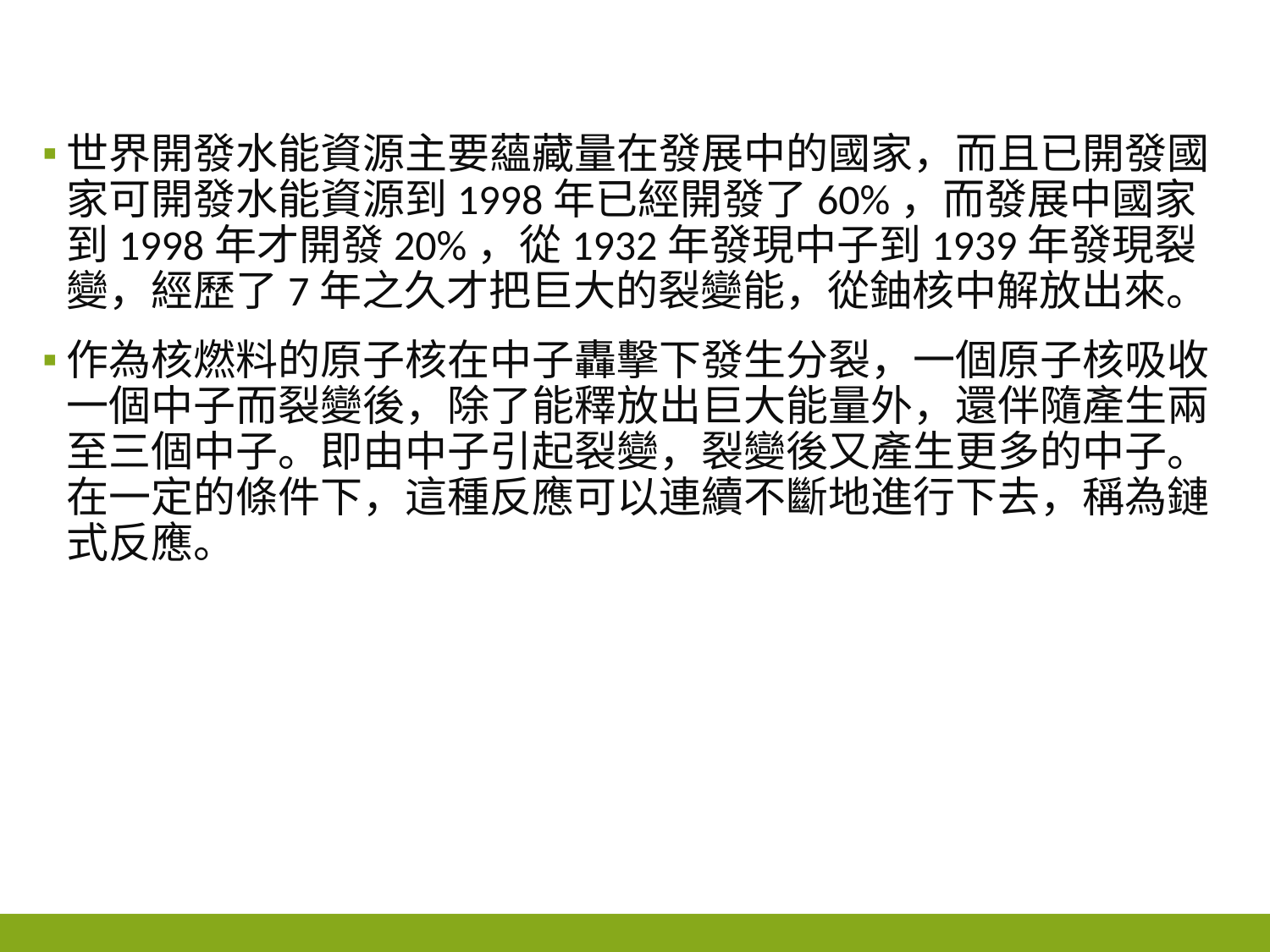

#
世界開發水能資源主要蘊藏量在發展中的國家，而且已開發國家可開發水能資源到1998年已經開發了60%，而發展中國家到1998年才開發20%，從1932年發現中子到1939年發現裂變，經歷了7年之久才把巨大的裂變能，從鈾核中解放出來。
作為核燃料的原子核在中子轟擊下發生分裂，一個原子核吸收一個中子而裂變後，除了能釋放出巨大能量外，還伴隨產生兩至三個中子。即由中子引起裂變，裂變後又產生更多的中子。在一定的條件下，這種反應可以連續不斷地進行下去，稱為鏈式反應。